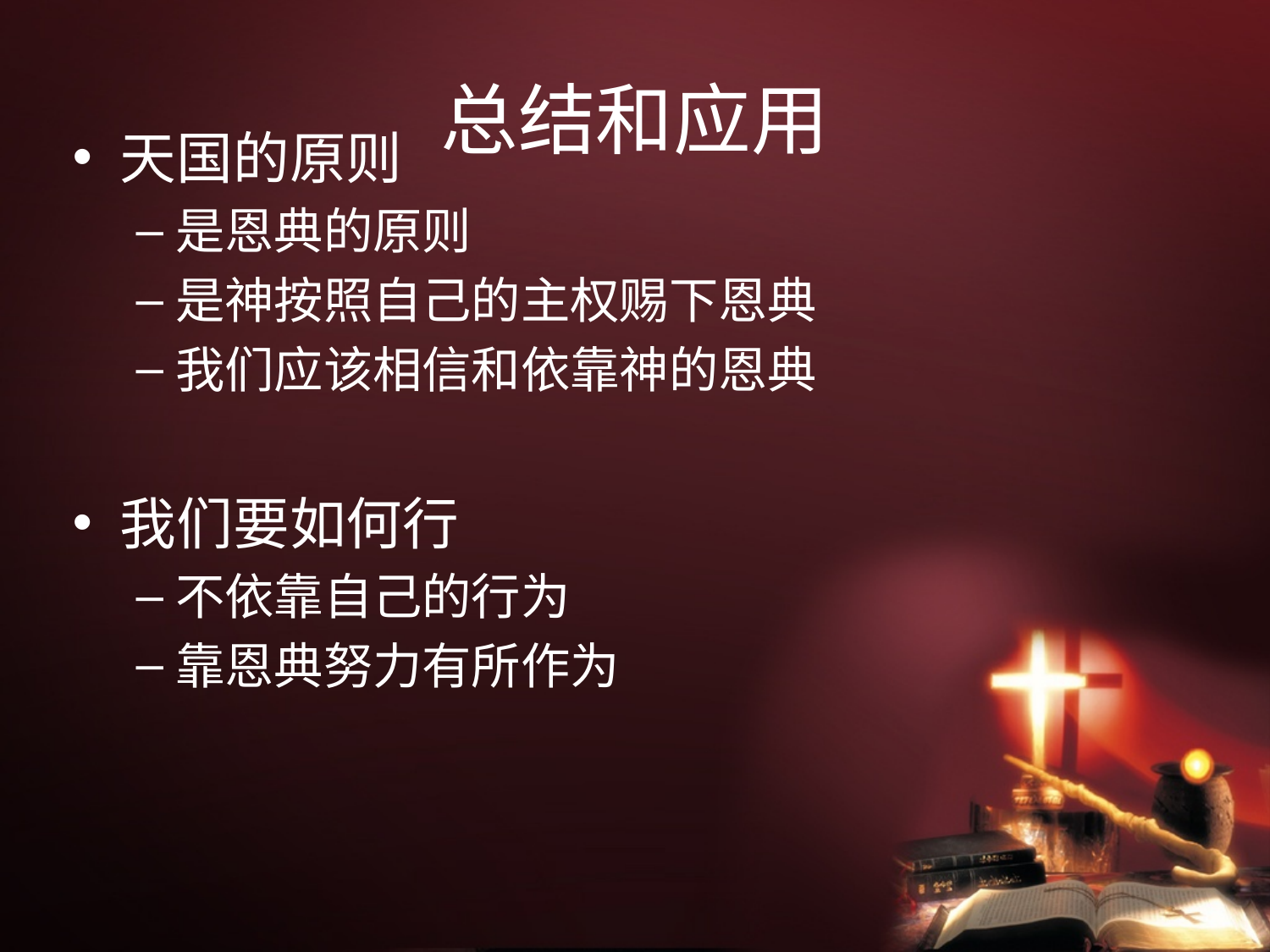

# 总结和应用
天国的原则
是恩典的原则
是神按照自己的主权赐下恩典
我们应该相信和依靠神的恩典

我们要如何行
不依靠自己的行为
靠恩典努力有所作为